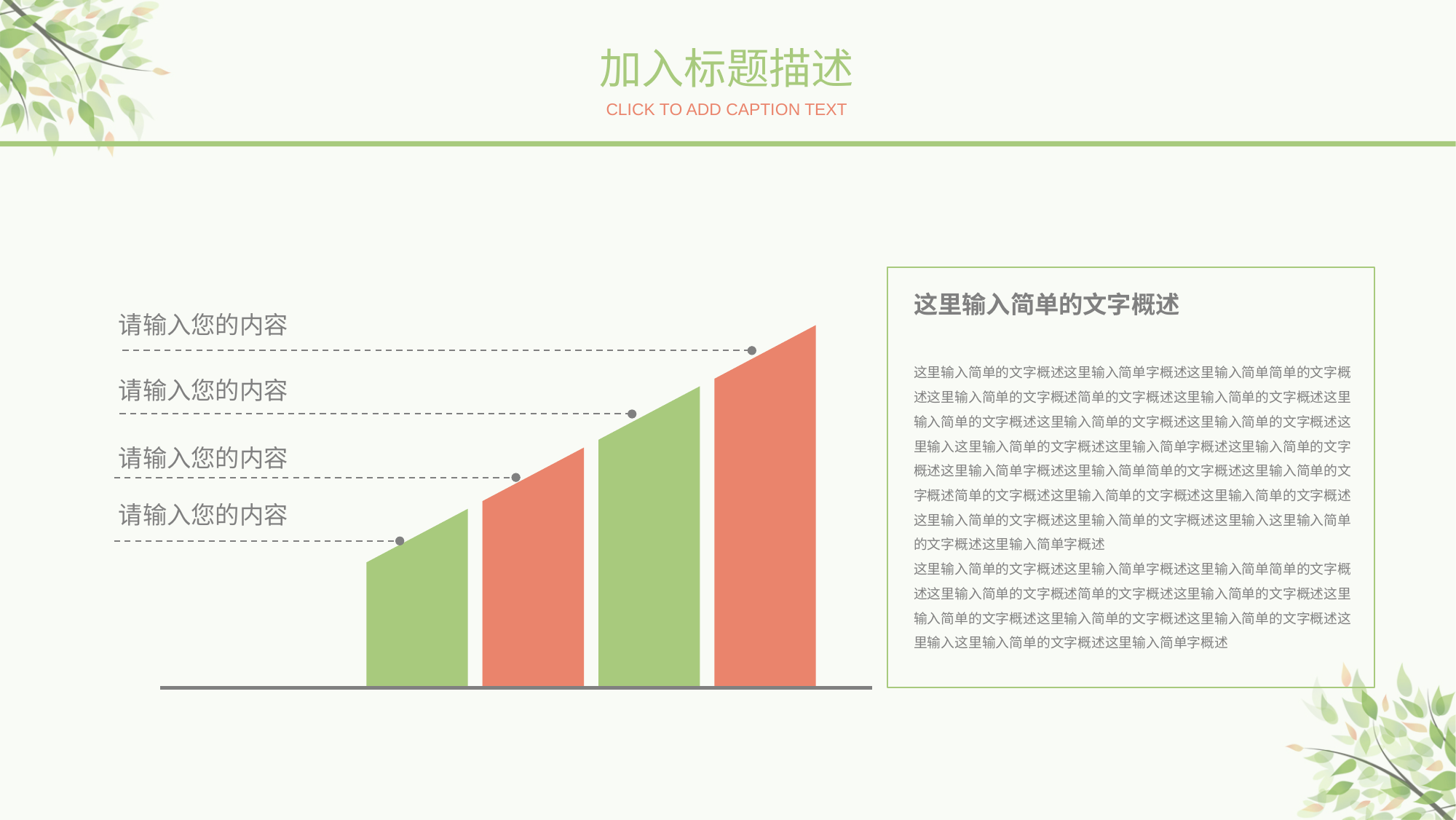

加入标题描述
CLICK TO ADD CAPTION TEXT

这里输入简单的文字概述
请输入您的内容

请输入您的内容

请输入您的内容

请输入您的内容

这里输入简单的文字概述这里输入简单字概述这里输入简单简单的文字概述这里输入简单的文字概述简单的文字概述这里输入简单的文字概述这里输入简单的文字概述这里输入简单的文字概述这里输入简单的文字概述这里输入这里输入简单的文字概述这里输入简单字概述这里输入简单的文字概述这里输入简单字概述这里输入简单简单的文字概述这里输入简单的文字概述简单的文字概述这里输入简单的文字概述这里输入简单的文字概述这里输入简单的文字概述这里输入简单的文字概述这里输入这里输入简单的文字概述这里输入简单字概述
这里输入简单的文字概述这里输入简单字概述这里输入简单简单的文字概述这里输入简单的文字概述简单的文字概述这里输入简单的文字概述这里输入简单的文字概述这里输入简单的文字概述这里输入简单的文字概述这里输入这里输入简单的文字概述这里输入简单字概述